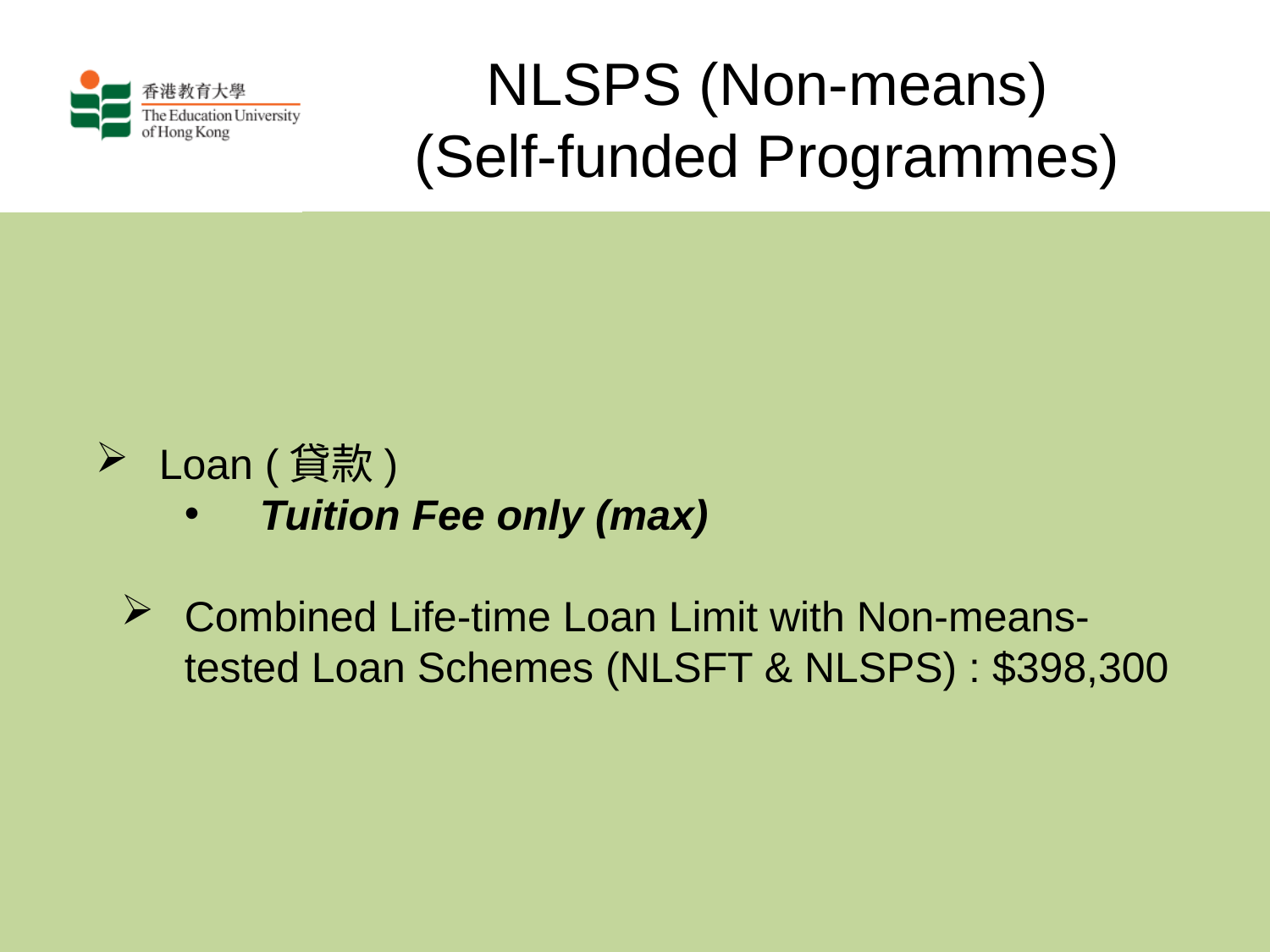

# NLSPS (Non-means) (Self-funded Programmes)

Loan (貸款)
 Tuition Fee only (max)

Combined Life-time Loan Limit with Non-means-tested Loan Schemes (NLSFT & NLSPS) : $398,300